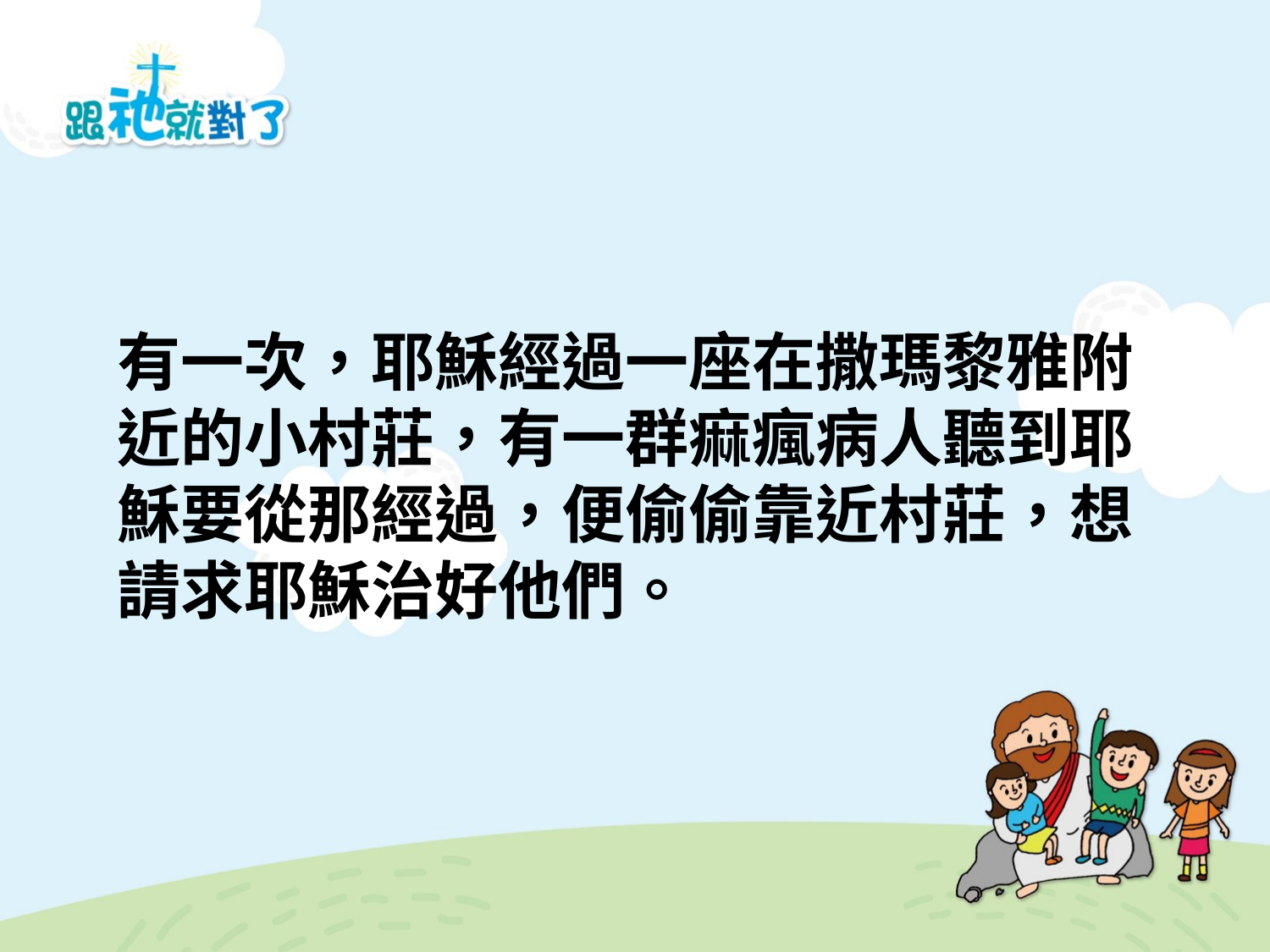

有一次，耶穌經過一座在撒瑪黎雅附近的小村莊，有一群痲瘋病人聽到耶穌要從那經過，便偷偷靠近村莊，想請求耶穌治好他們。